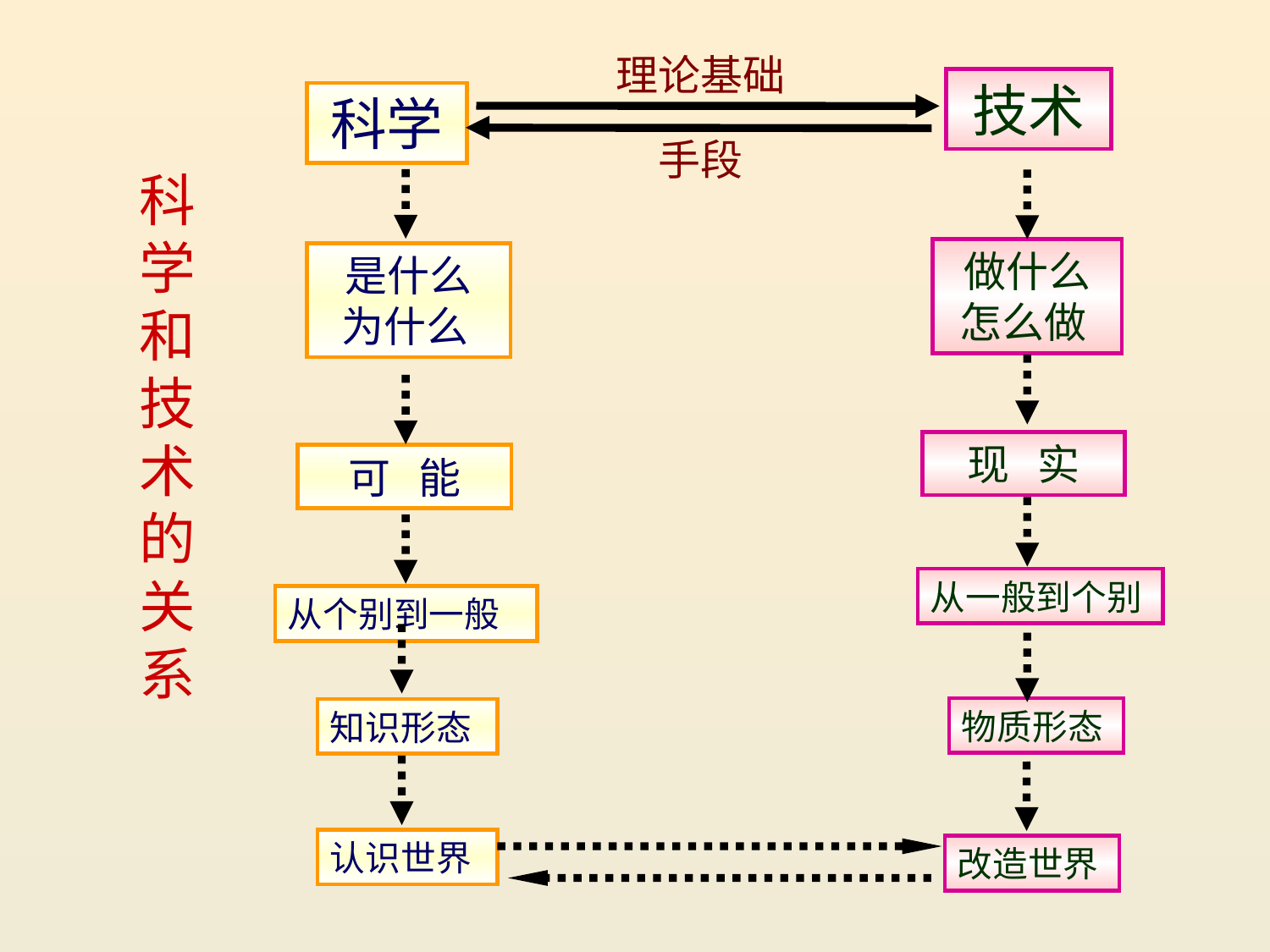

理论基础
技术
科学

手段
科学和技术的关系

做什么
怎么做
是什么
为什么

现   实
可   能

从一般到个别
从个别到一般

物质形态
知识形态

认识世界
改造世界